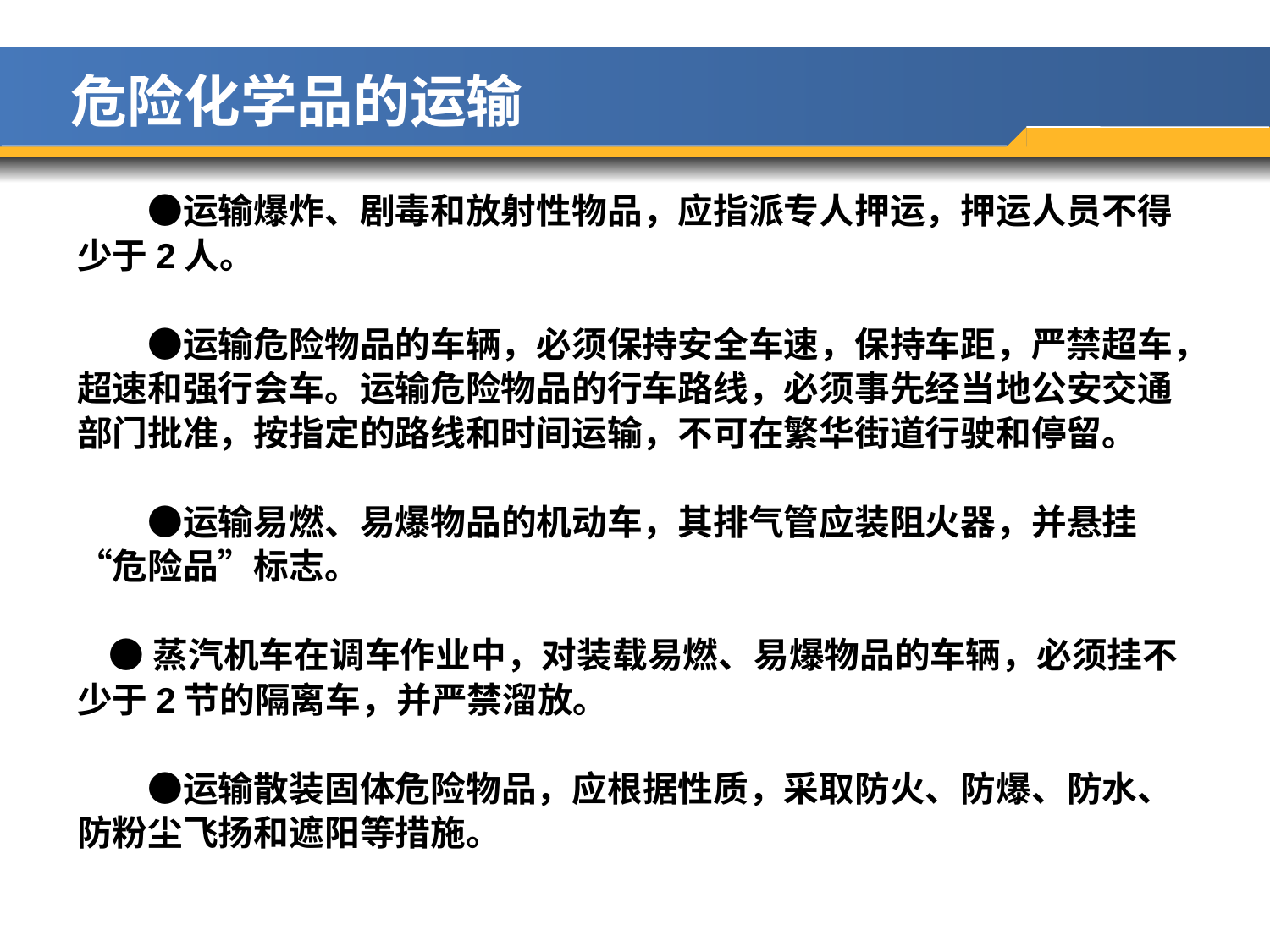

危险化学品的运输

　　●运输爆炸、剧毒和放射性物品，应指派专人押运，押运人员不得少于2人。

　　●运输危险物品的车辆，必须保持安全车速，保持车距，严禁超车，超速和强行会车。运输危险物品的行车路线，必须事先经当地公安交通部门批准，按指定的路线和时间运输，不可在繁华街道行驶和停留。

　　●运输易燃、易爆物品的机动车，其排气管应装阻火器，并悬挂“危险品”标志。

    ●蒸汽机车在调车作业中，对装载易燃、易爆物品的车辆，必须挂不少于2节的隔离车，并严禁溜放。

　　●运输散装固体危险物品，应根据性质，采取防火、防爆、防水、防粉尘飞扬和遮阳等措施。